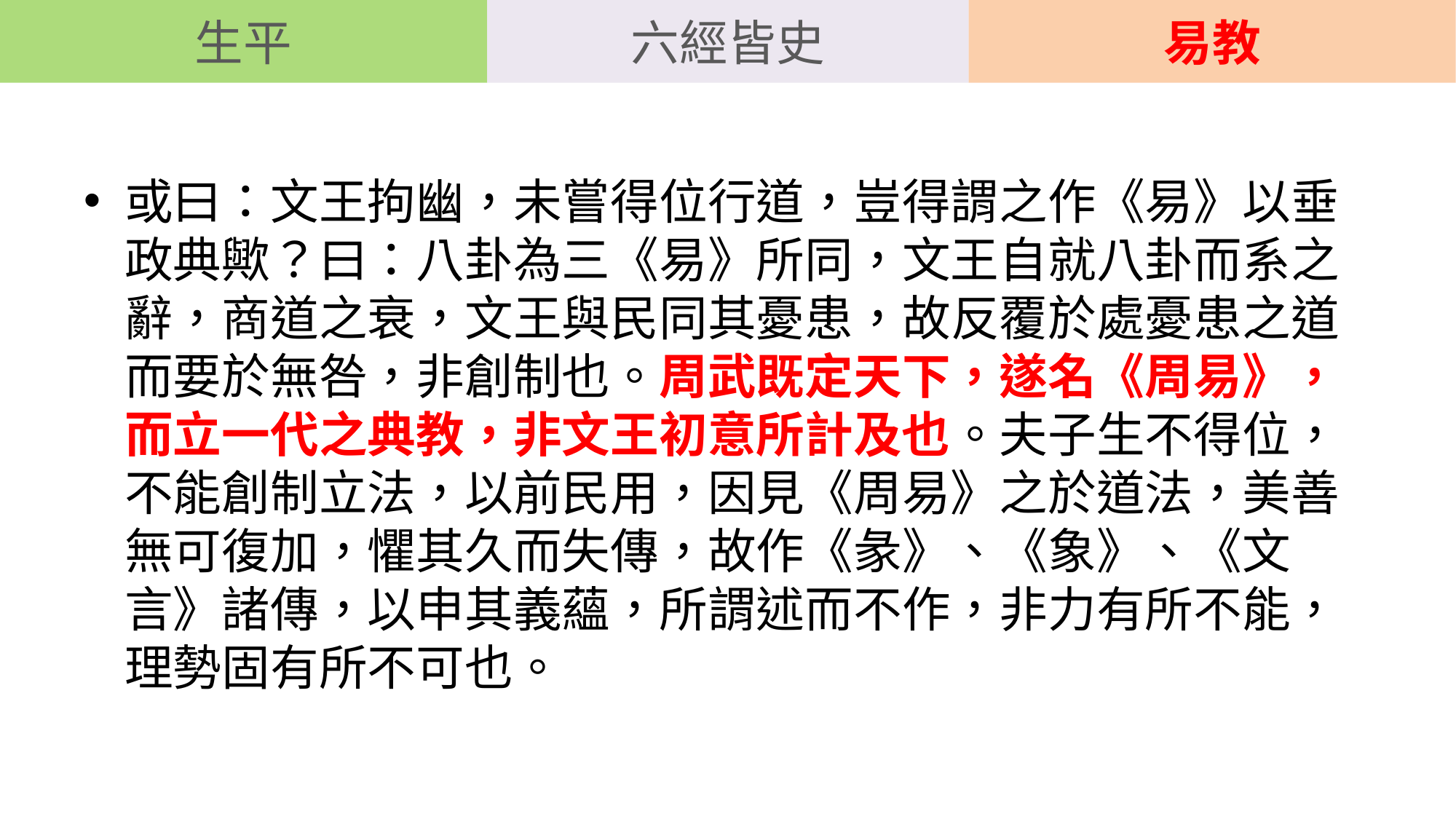

生平
六經皆史
易教
或曰：文王拘幽，未嘗得位行道，豈得謂之作《易》以垂政典歟？曰：八卦為三《易》所同，文王自就八卦而系之辭，商道之衰，文王與民同其憂患，故反覆於處憂患之道而要於無咎，非創制也。周武既定天下，遂名《周易》，而立一代之典教，非文王初意所計及也。夫子生不得位，不能創制立法，以前民用，因見《周易》之於道法，美善無可復加，懼其久而失傳，故作《彖》、《象》、《文言》諸傳，以申其義蘊，所謂述而不作，非力有所不能，理勢固有所不可也。